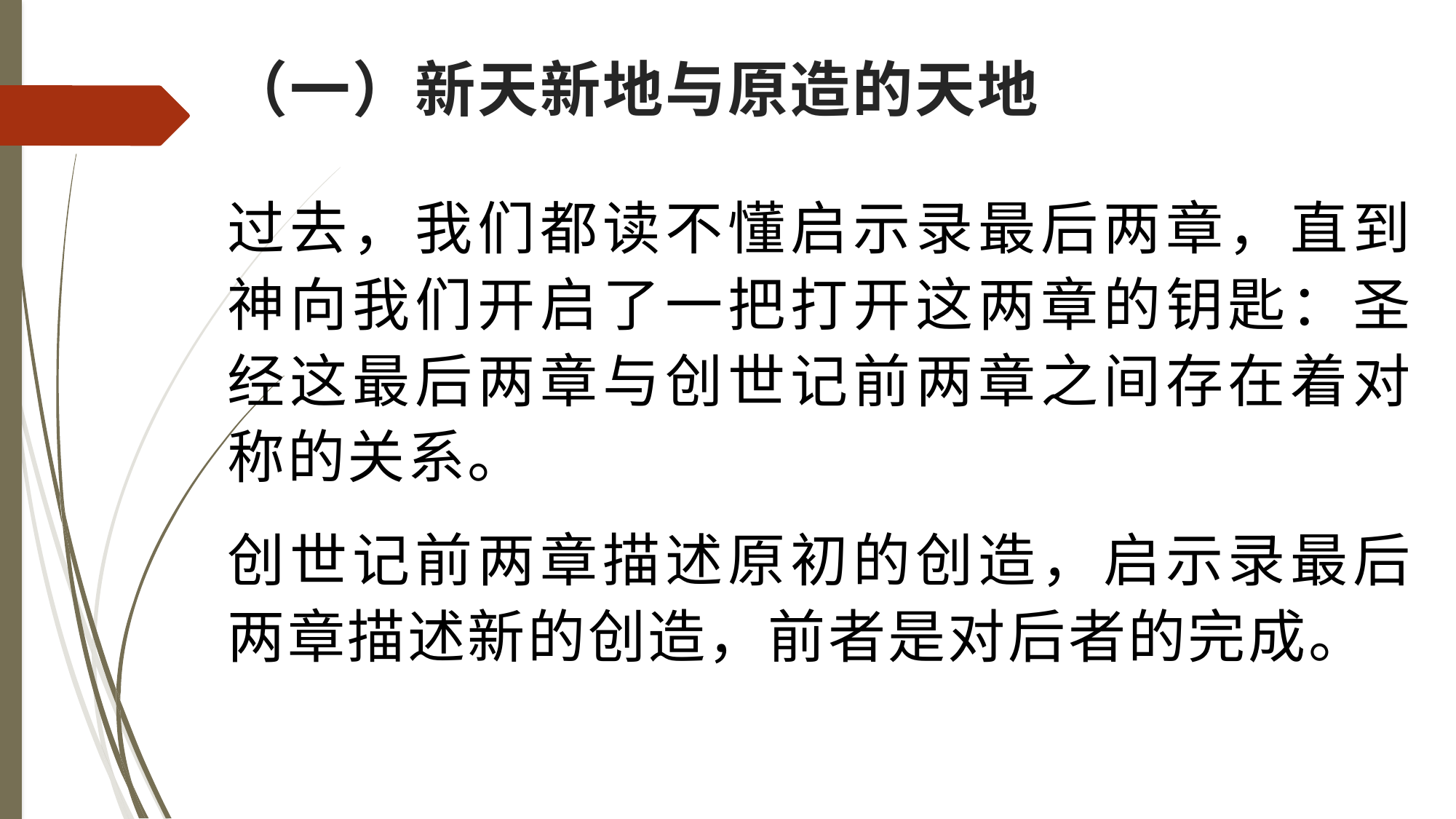

# （一）新天新地与原造的天地
过去，我们都读不懂启示录最后两章，直到神向我们开启了一把打开这两章的钥匙：圣经这最后两章与创世记前两章之间存在着对称的关系。
创世记前两章描述原初的创造，启示录最后两章描述新的创造，前者是对后者的完成。